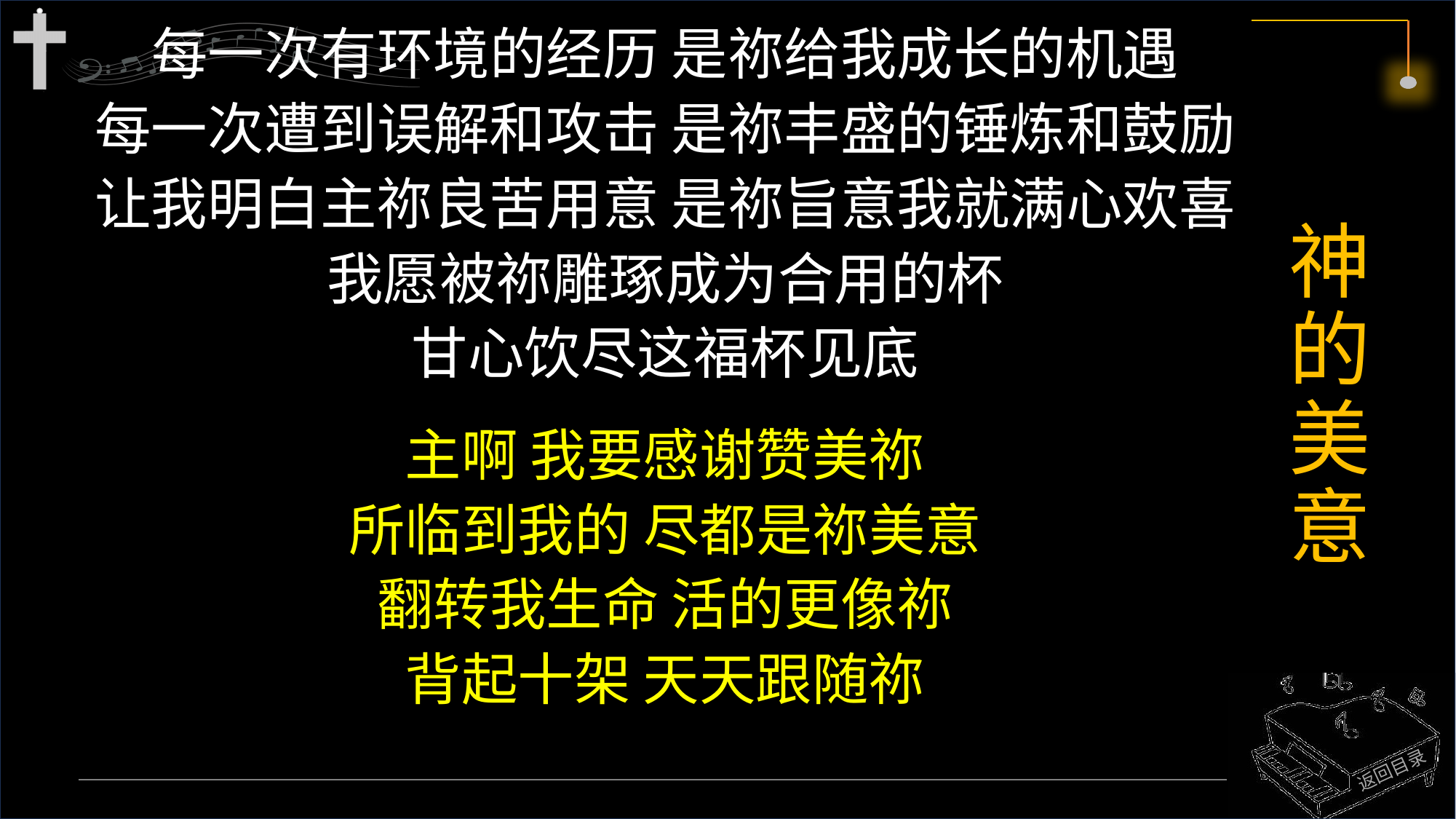

每一次有环境的经历 是祢给我成长的机遇
每一次遭到误解和攻击 是祢丰盛的锤炼和鼓励
让我明白主祢良苦用意 是祢旨意我就满心欢喜
我愿被祢雕琢成为合用的杯
甘心饮尽这福杯见底

主啊 我要感谢赞美祢
所临到我的 尽都是祢美意
翻转我生命 活的更像祢
背起十架 天天跟随祢
# 神的美意